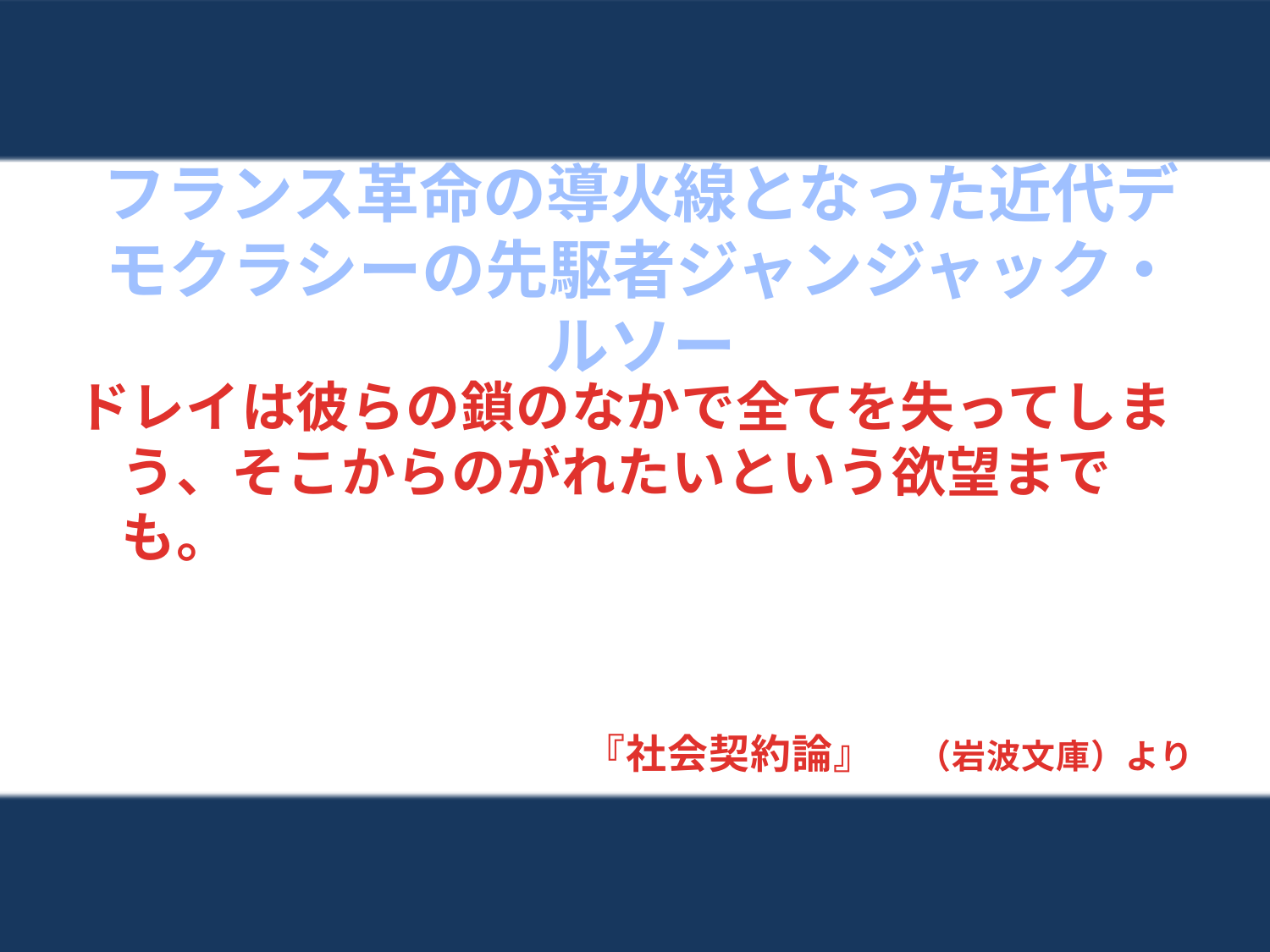

# フランス革命の導火線となった近代デモクラシーの先駆者ジャンジャック・ルソー
ドレイは彼らの鎖のなかで全てを失ってしまう、そこからのがれたいという欲望までも。

『社会契約論』　（岩波文庫）より